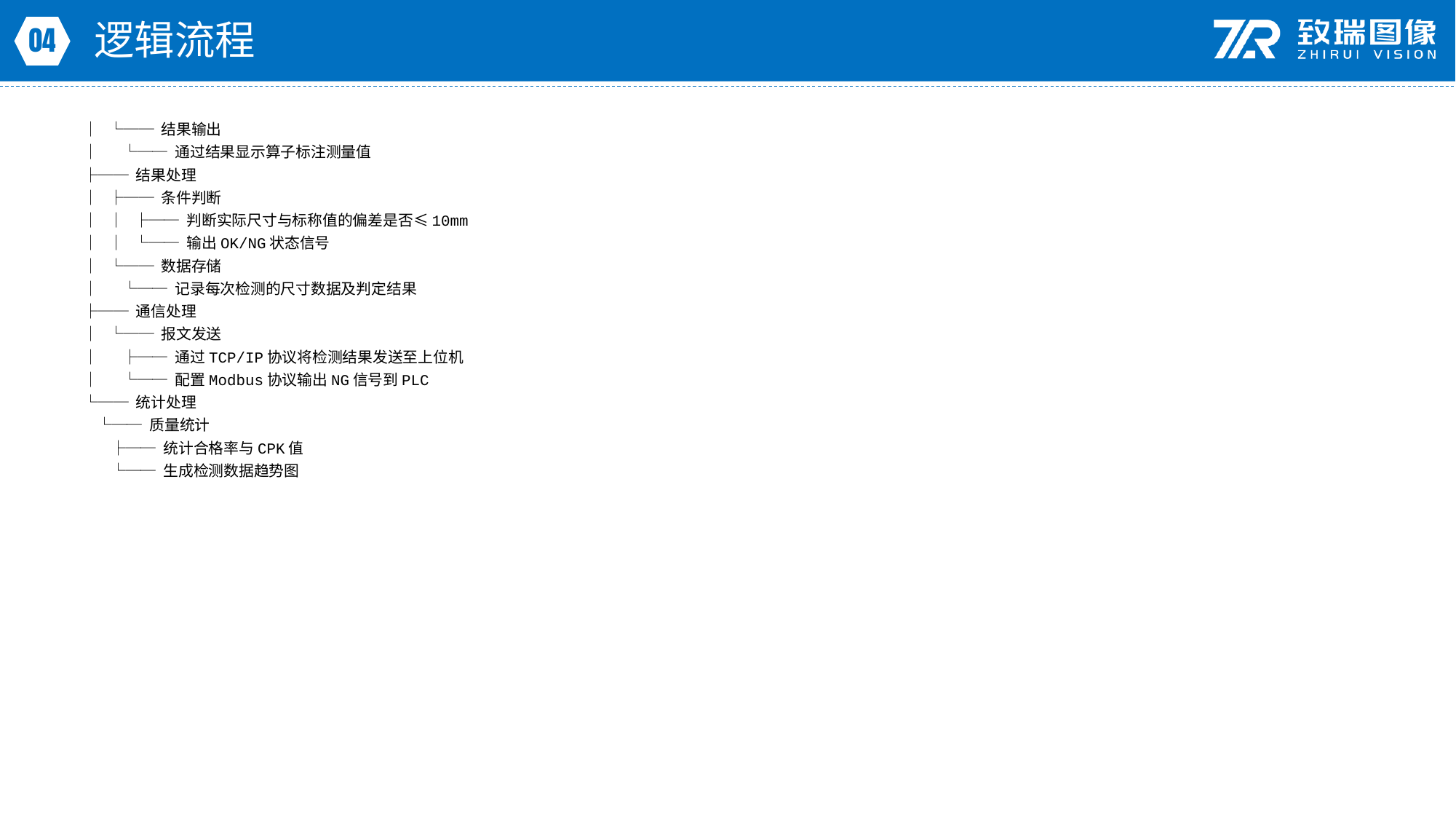

逻辑流程
04

│   └── 结果输出
│       └── 通过结果显示算子标注测量值
├── 结果处理
│   ├── 条件判断
│   │   ├── 判断实际尺寸与标称值的偏差是否≤10mm
│   │   └── 输出OK/NG状态信号
│   └── 数据存储
│       └── 记录每次检测的尺寸数据及判定结果
├── 通信处理
│   └── 报文发送
│       ├── 通过TCP/IP协议将检测结果发送至上位机
│       └── 配置Modbus协议输出NG信号到PLC
└── 统计处理
    └── 质量统计
        ├── 统计合格率与CPK值
        └── 生成检测数据趋势图